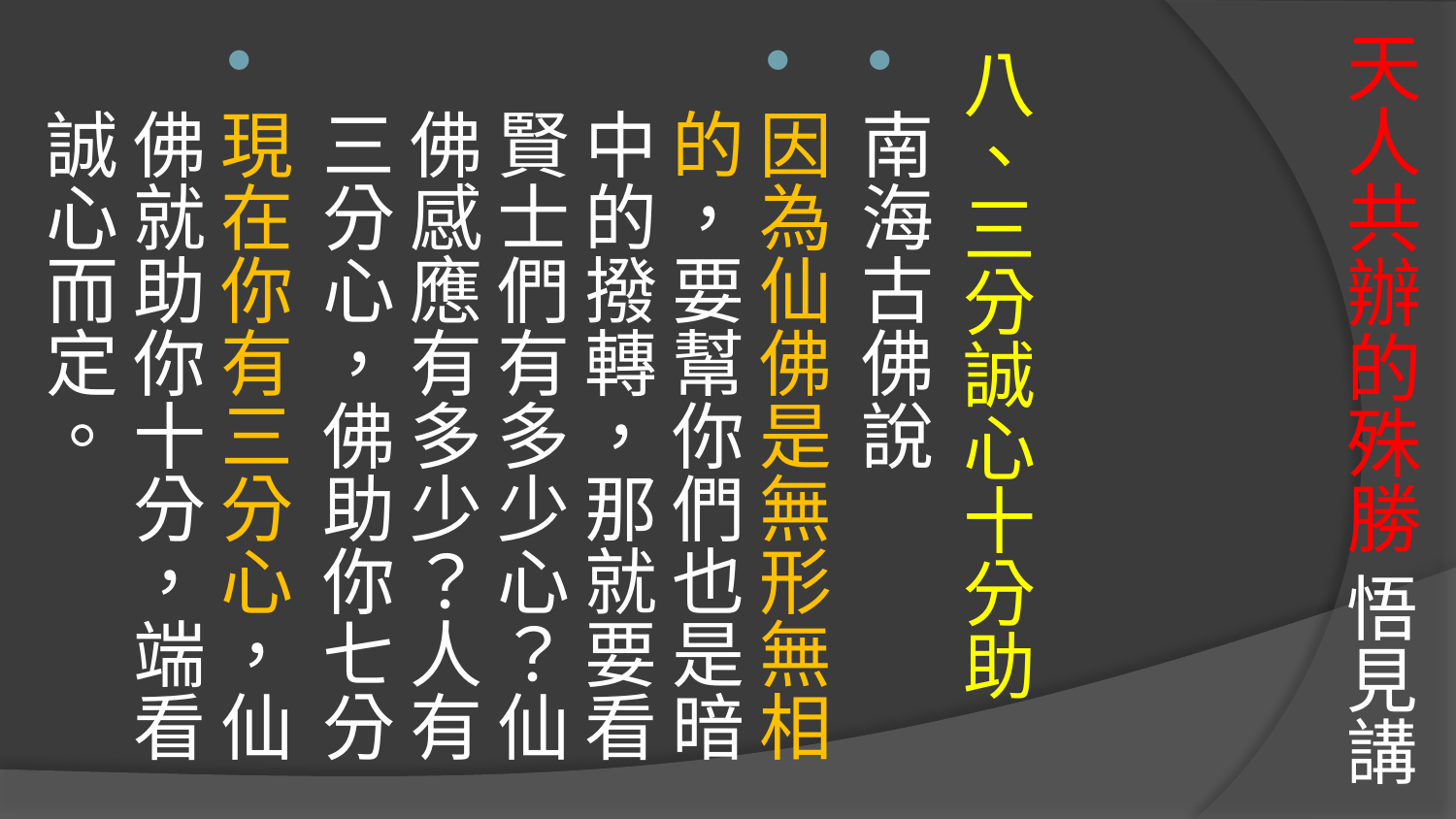

# 天人共辦的殊勝 悟見講
八、三分誠心十分助
南海古佛說
因為仙佛是無形無相的，要幫你們也是暗中的撥轉，那就要看賢士們有多少心？仙佛感應有多少？人有三分心，佛助你七分
現在你有三分心，仙佛就助你十分，端看誠心而定。